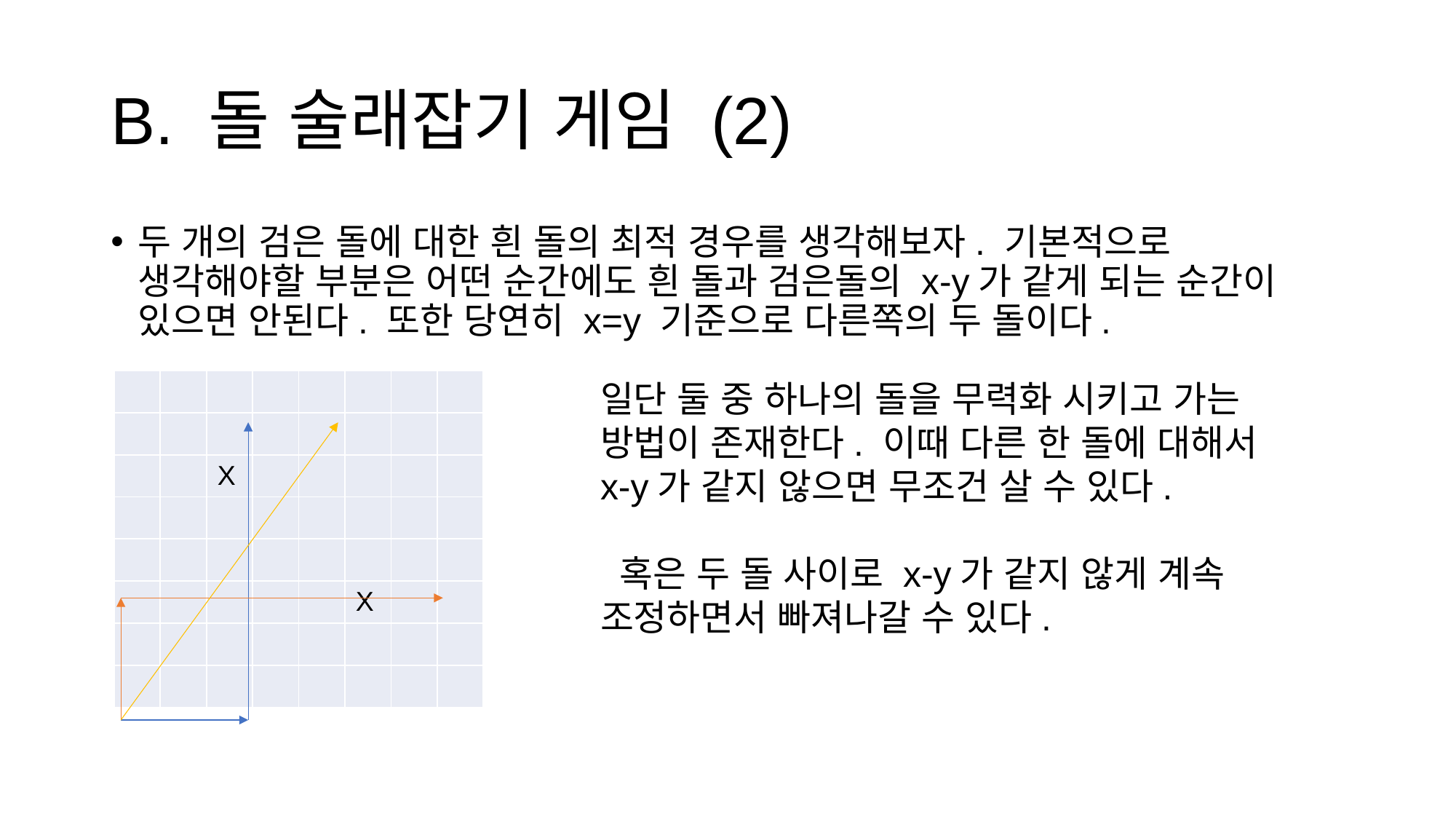

# B. 돌 술래잡기 게임 (2)
두 개의 검은 돌에 대한 흰 돌의 최적 경우를 생각해보자. 기본적으로 생각해야할 부분은 어떤 순간에도 흰 돌과 검은돌의 x-y가 같게 되는 순간이 있으면 안된다. 또한 당연히 x=y 기준으로 다른쪽의 두 돌이다.
|  |  |  |  |  |  |  |  |
| --- | --- | --- | --- | --- | --- | --- | --- |
|  |  |  |  |  |  |  |  |
|  |  | X |  |  |  |  |  |
|  |  |  |  |  |  |  |  |
|  |  |  |  |  |  |  |  |
|  |  |  |  |  | X |  |  |
|  |  |  |  |  |  |  |  |
|  |  |  |  |  |  |  |  |
일단 둘 중 하나의 돌을 무력화 시키고 가는 방법이 존재한다. 이때 다른 한 돌에 대해서 x-y가 같지 않으면 무조건 살 수 있다.

 혹은 두 돌 사이로 x-y가 같지 않게 계속 조정하면서 빠져나갈 수 있다.